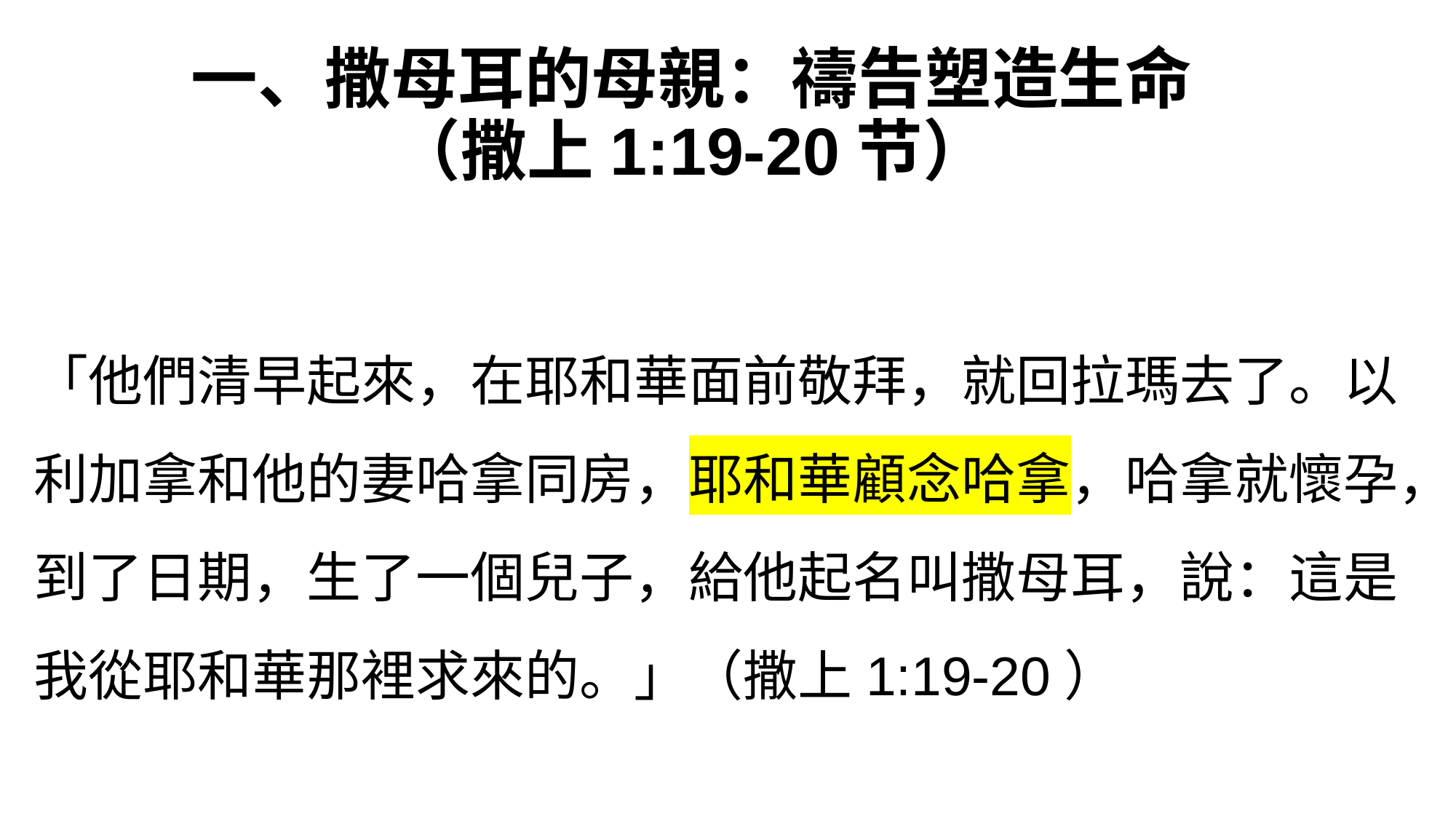

# 一、撒母耳的母親：禱告塑造生命 （撒上1:19-20节）
「他們清早起來，在耶和華面前敬拜，就回拉瑪去了。以利加拿和他的妻哈拿同房，耶和華顧念哈拿，哈拿就懷孕，到了日期，生了一個兒子，給他起名叫撒母耳，說：這是我從耶和華那裡求來的。」（撒上1:19-20）